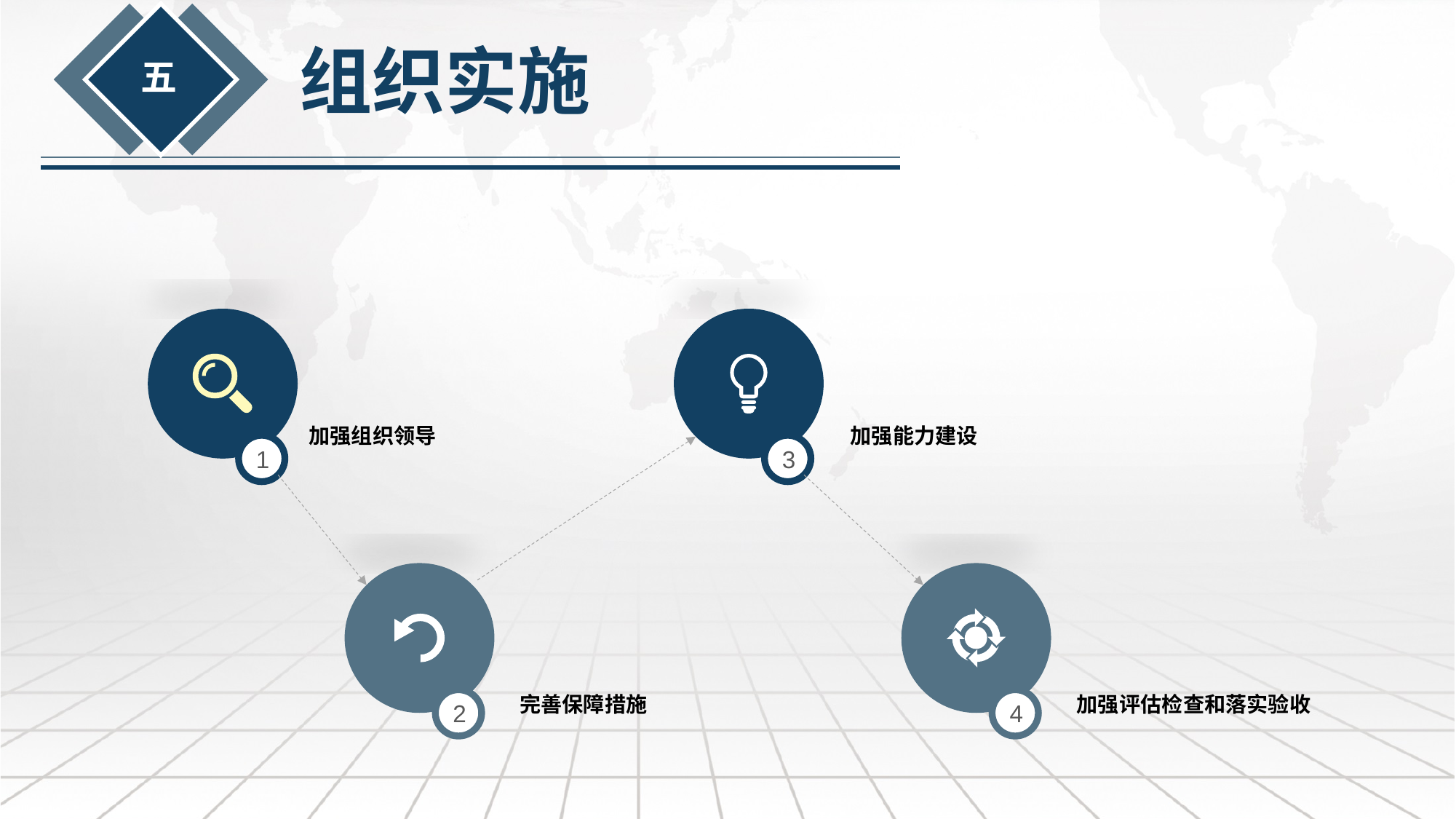

组织实施
五

加强组织领导
加强能力建设
1
3

完善保障措施
加强评估检查和落实验收
2
4